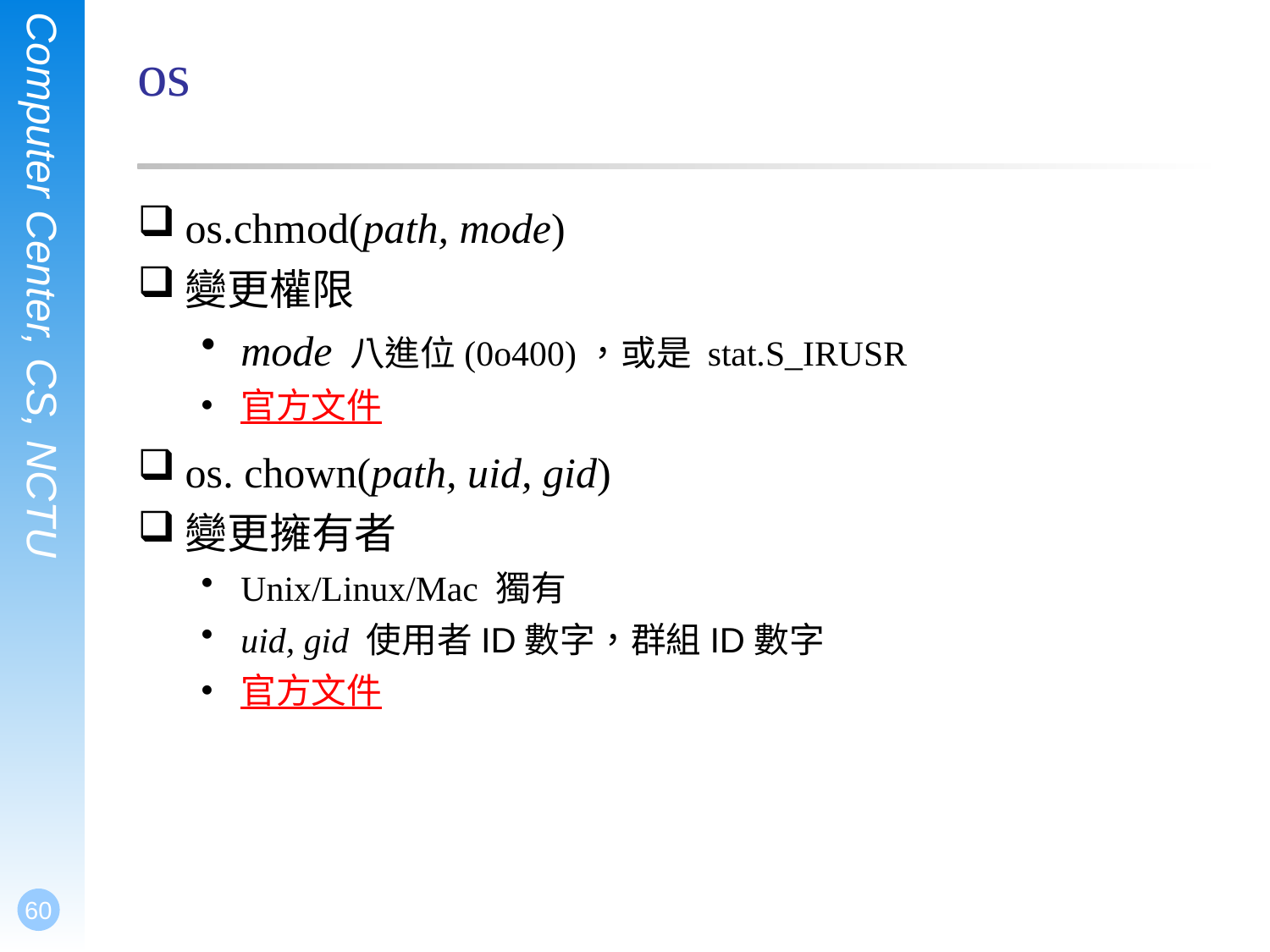

# os
os.chmod(path, mode)
變更權限
mode 八進位(0o400)，或是 stat.S_IRUSR
官方文件
os. chown(path, uid, gid)
變更擁有者
Unix/Linux/Mac 獨有
uid, gid 使用者ID數字，群組ID數字
官方文件